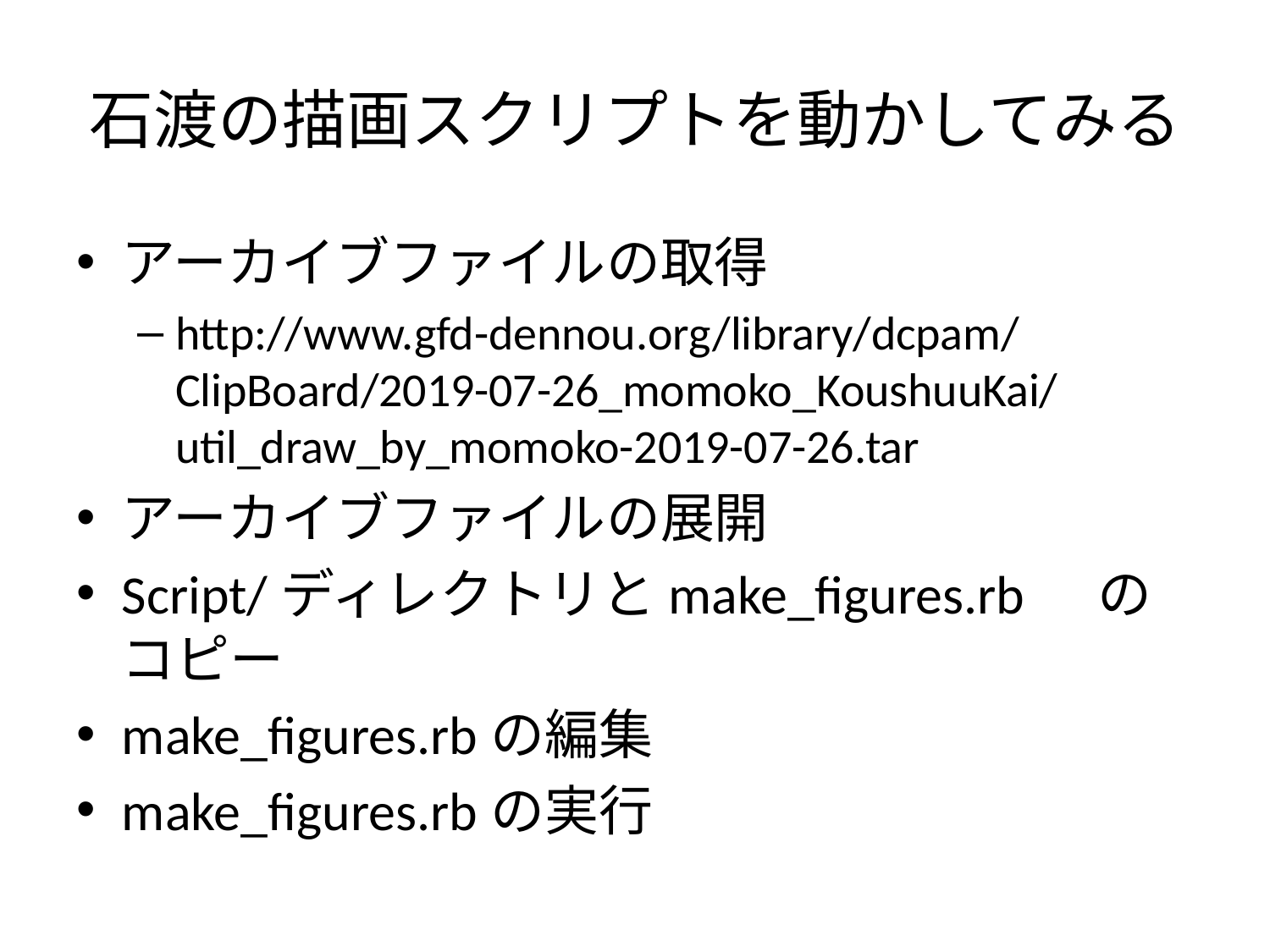

# 石渡の描画スクリプトを動かしてみる
アーカイブファイルの取得
http://www.gfd-dennou.org/library/dcpam/ClipBoard/2019-07-26_momoko_KoushuuKai/util_draw_by_momoko-2019-07-26.tar
アーカイブファイルの展開
Script/ディレクトリとmake_figures.rb	のコピー
make_figures.rbの編集
make_figures.rbの実行